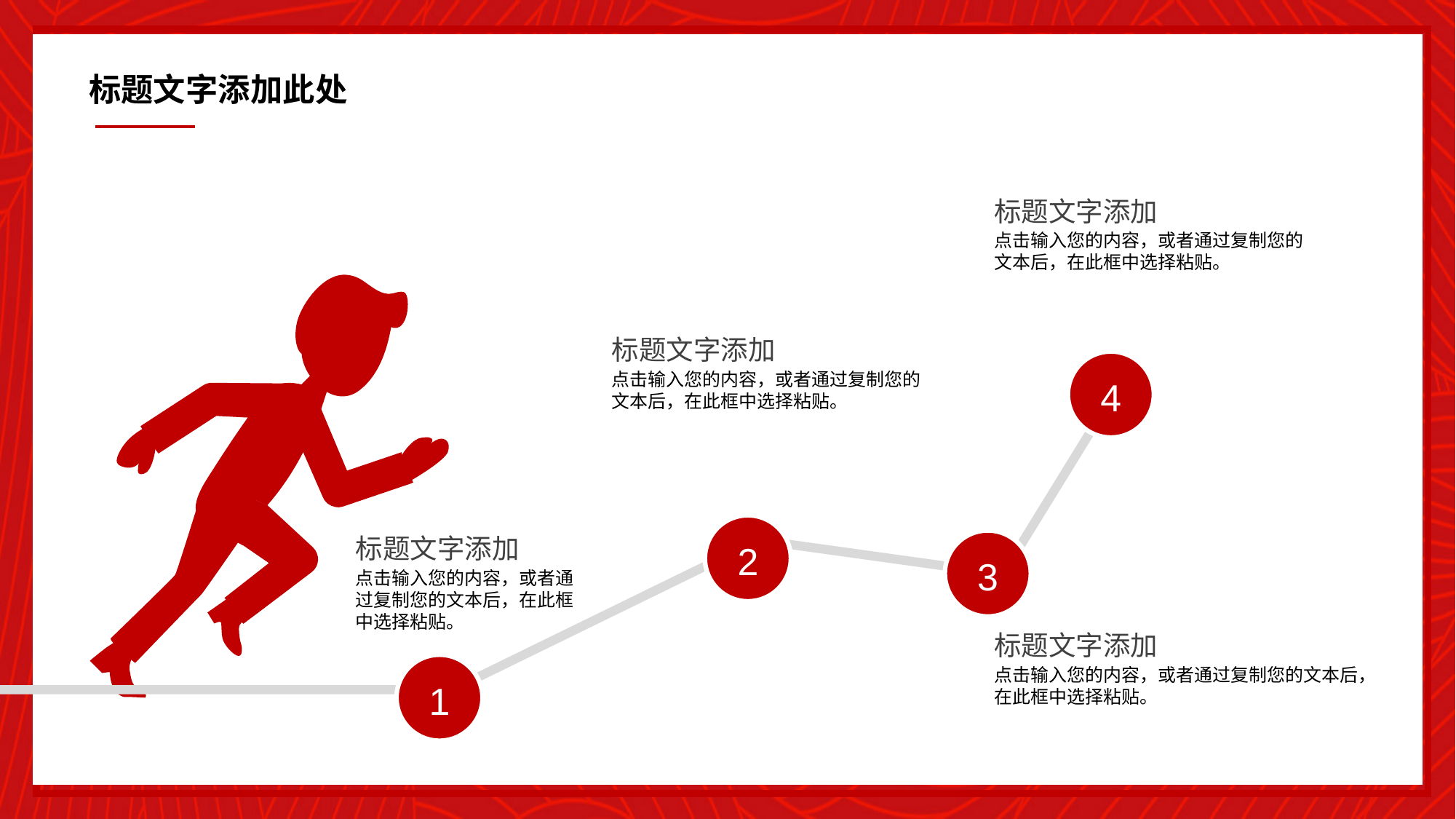

标题文字添加此处
标题文字添加
点击输入您的内容，或者通过复制您的文本后，在此框中选择粘贴。

标题文字添加
点击输入您的内容，或者通过复制您的文本后，在此框中选择粘贴。
4

2
3
1
标题文字添加
点击输入您的内容，或者通过复制您的文本后，在此框中选择粘贴。
标题文字添加
点击输入您的内容，或者通过复制您的文本后，在此框中选择粘贴。